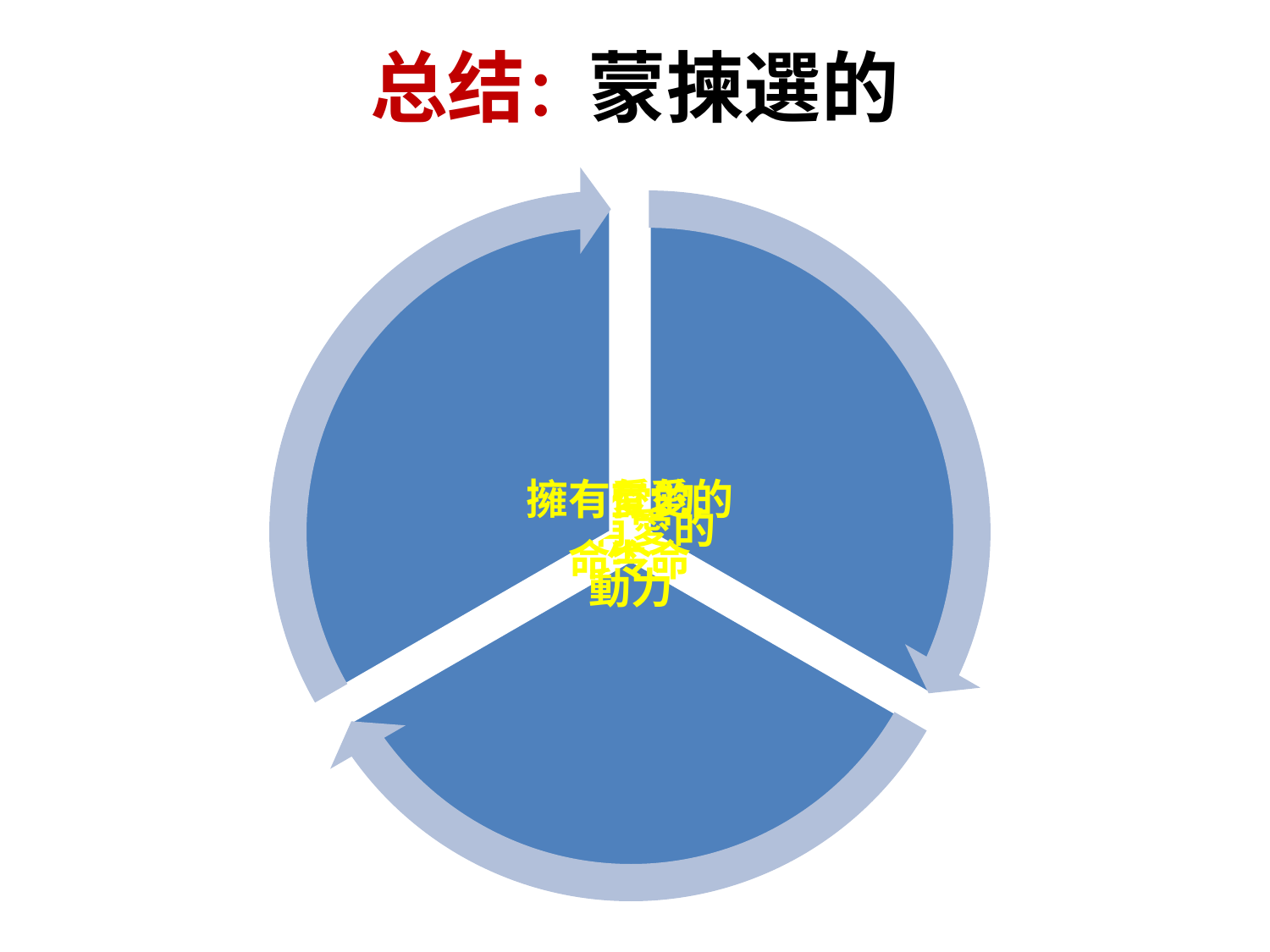

# 总结：蒙揀選的
擁有愛的
生命
擁有愛的
動力
擁有愛的
命令